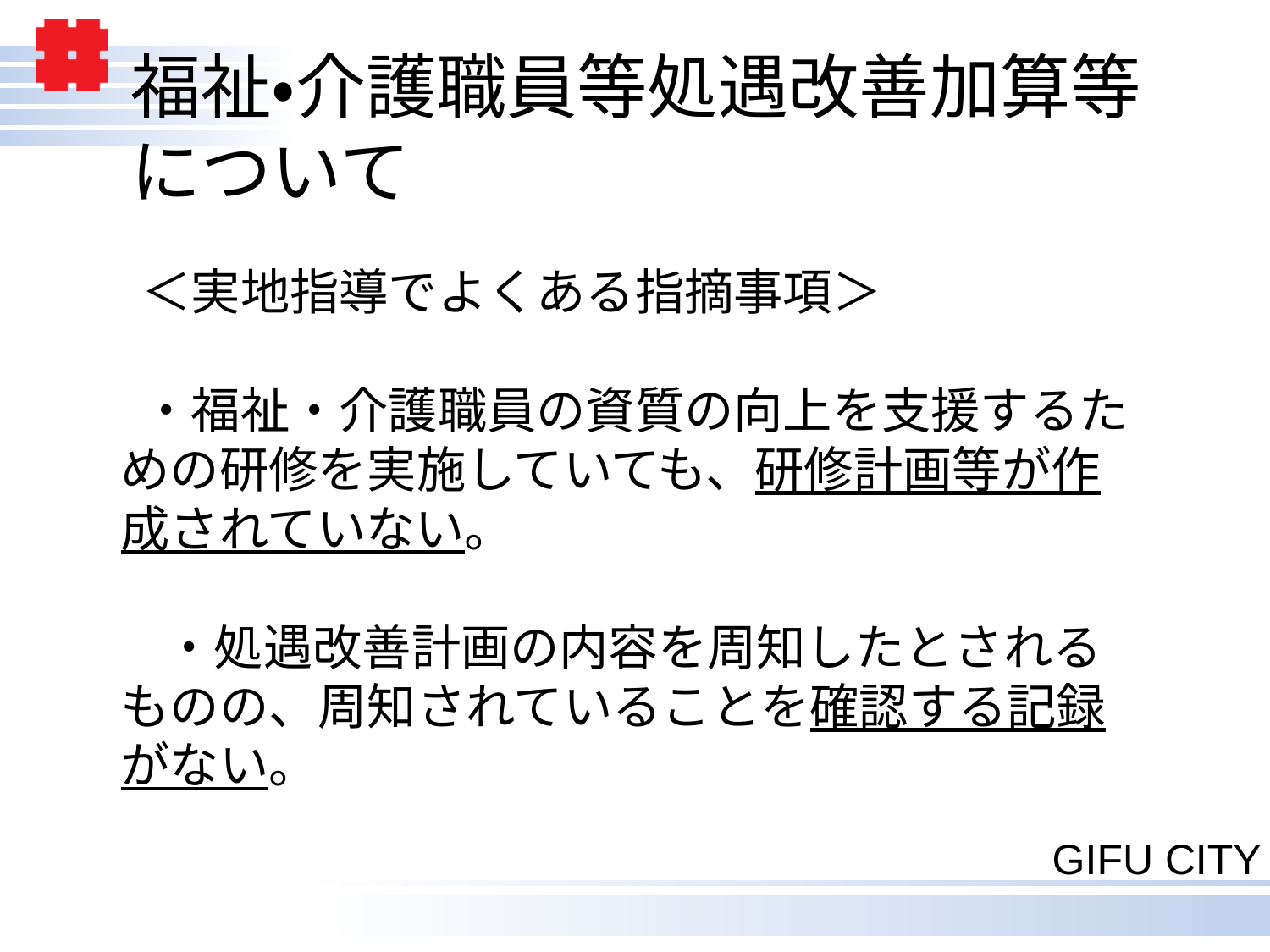

福祉・介護職員等処遇改善加算等
について

＜実地指導でよくある指摘事項＞

・福祉・介護職員の資質の向上を支援するための研修を実施していても、研修計画等が作成されていない。

 ・処遇改善計画の内容を周知したとされるものの、周知されていることを確認する記録がない。